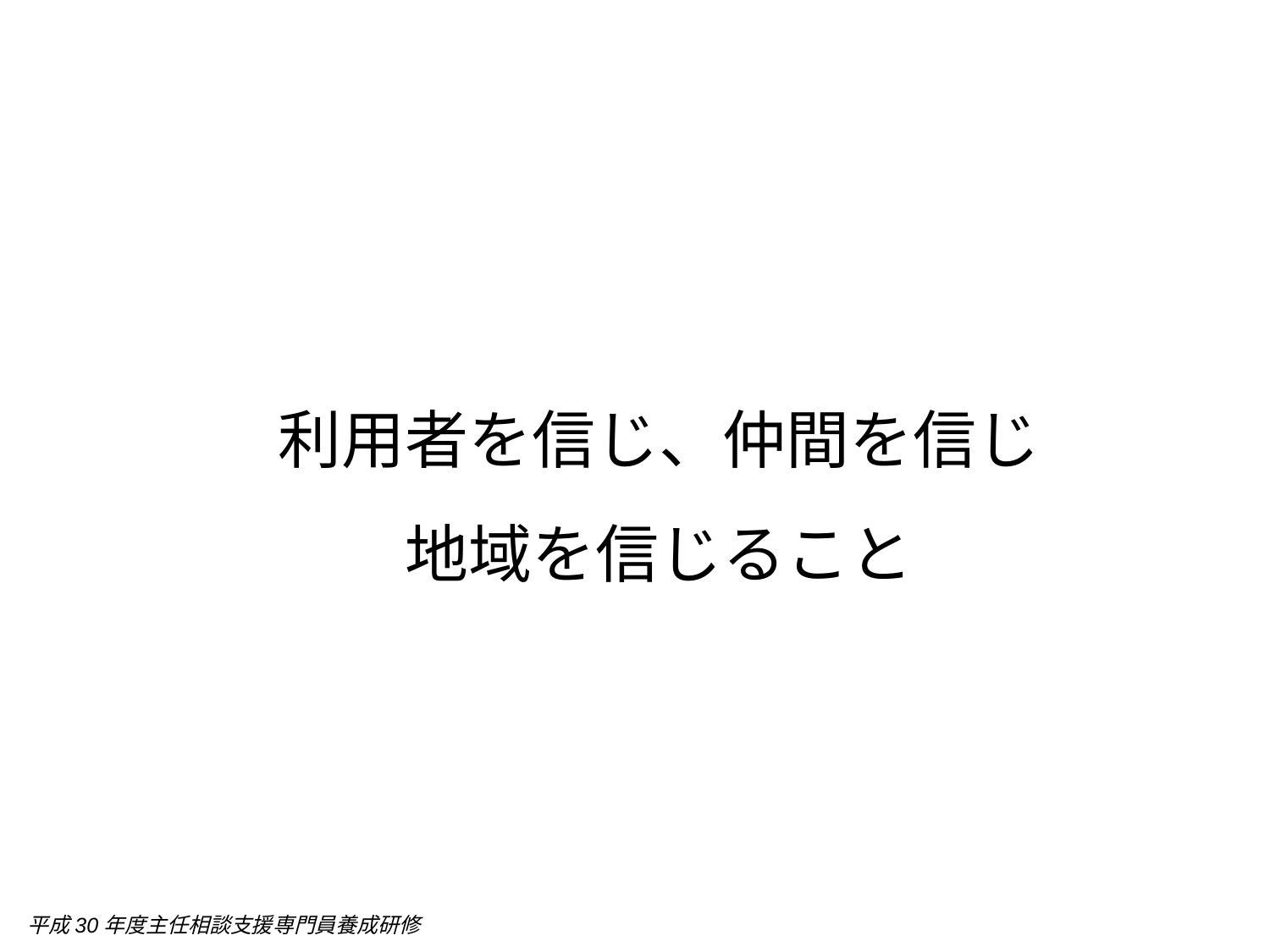

利用者を信じ、仲間を信じ
地域を信じること
平成30年度主任相談支援専門員養成研修